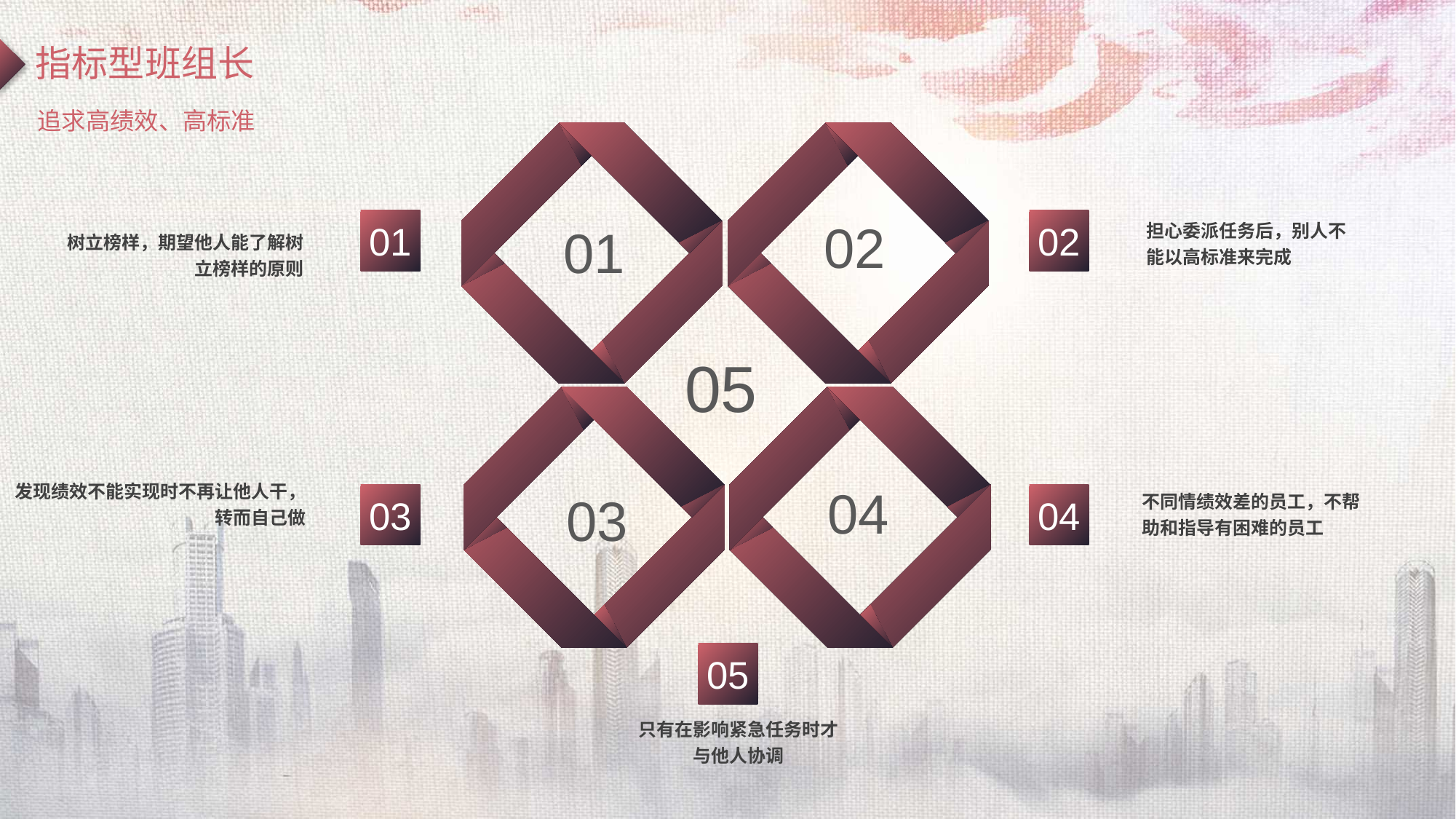

指标型班组长

追求高绩效、高标准

02
01
04
03
担心委派任务后，别人不能以高标准来完成
01
02
树立榜样，期望他人能了解树立榜样的原则
05
发现绩效不能实现时不再让他人干，转而自己做
不同情绩效差的员工，不帮助和指导有困难的员工
03
04
05
只有在影响紧急任务时才与他人协调